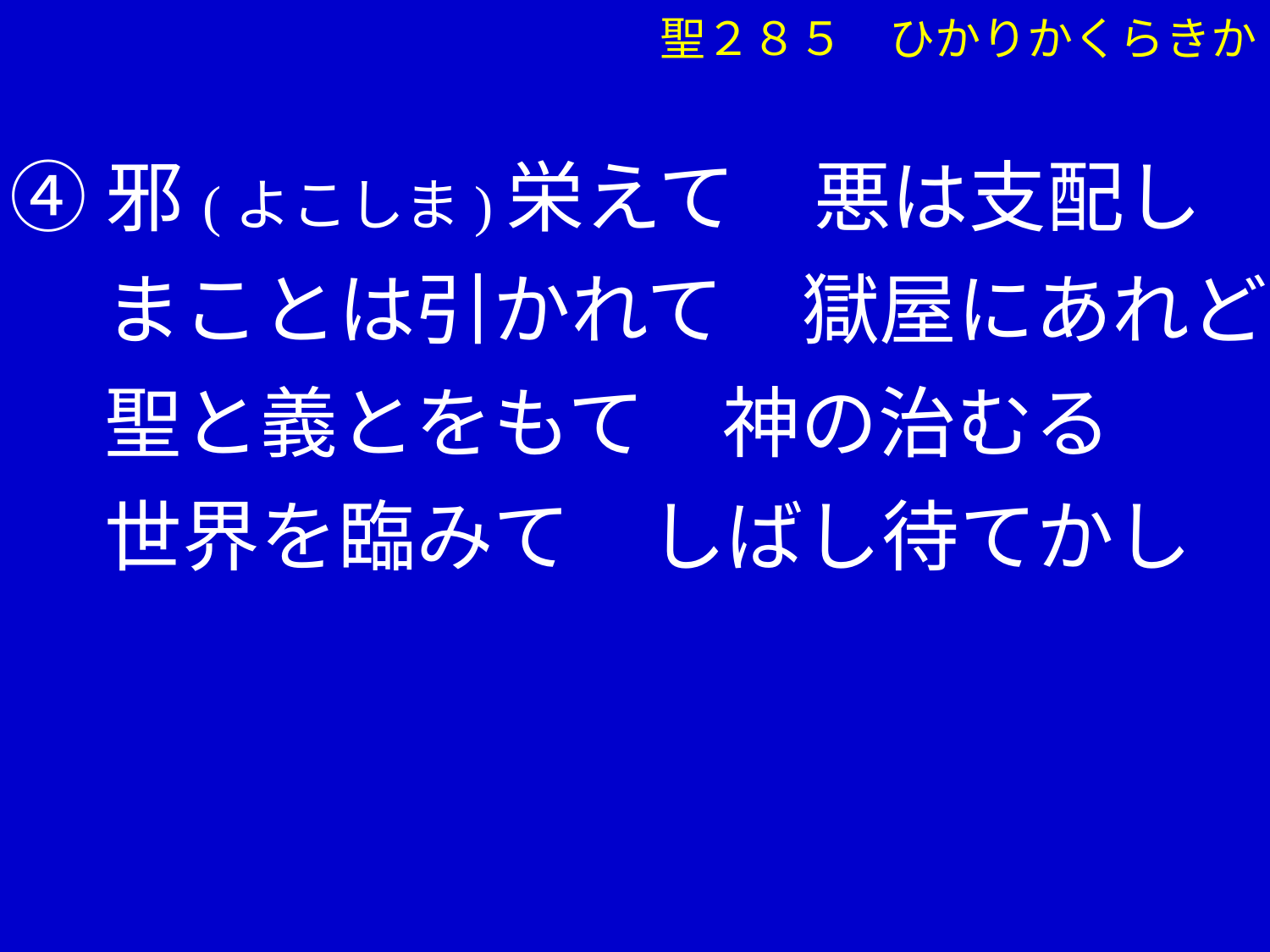

聖２８５　ひかりかくらきか
④邪(よこしま)栄えて　悪は支配し
　 まことは引かれて　獄屋にあれど
　 聖と義とをもて　神の治むる
　 世界を臨みて　しばし待てかし